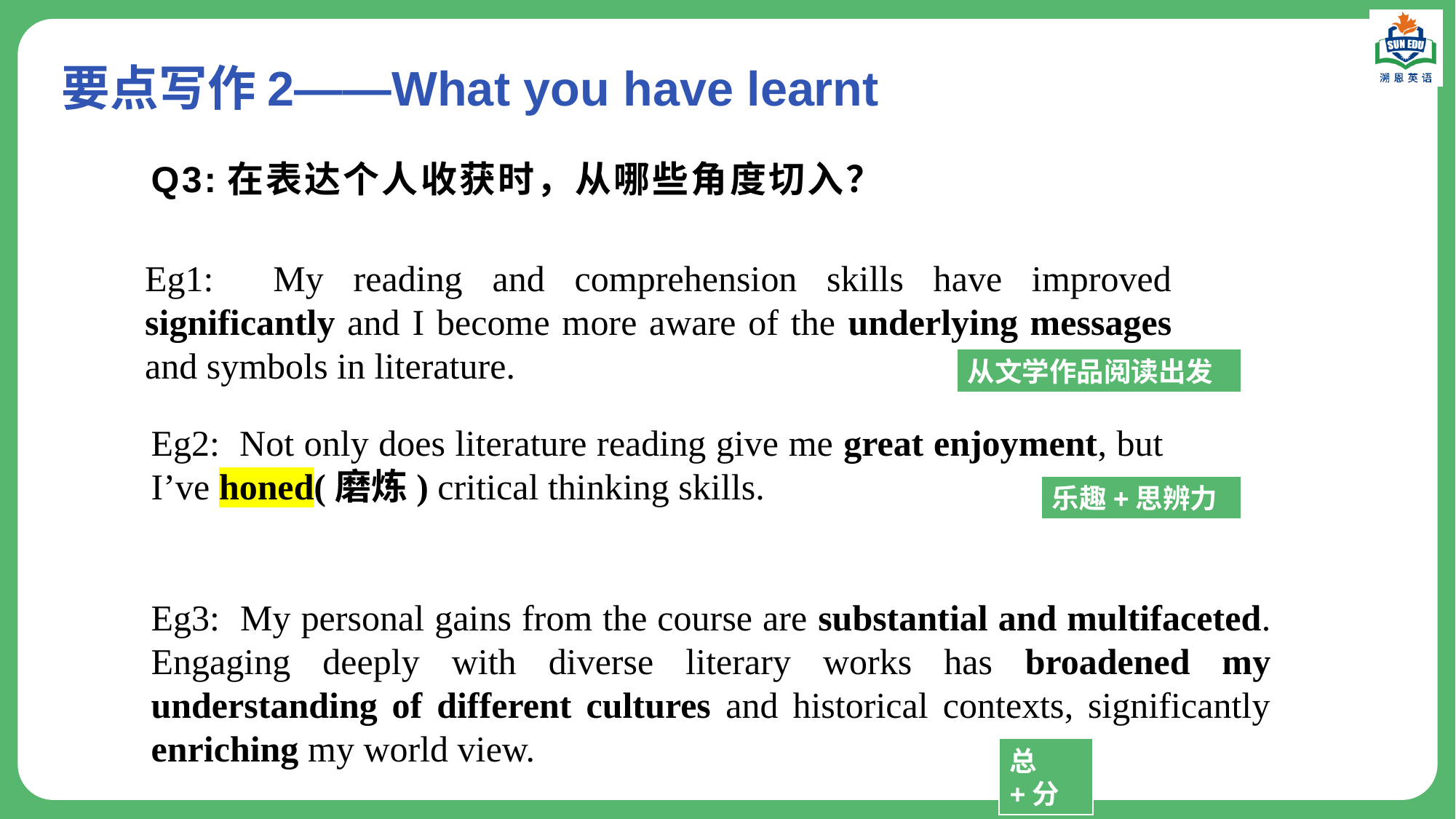

# 要点写作2——What you have learnt
Q3:在表达个人收获时，从哪些角度切入？
Eg1:  My reading and comprehension skills have improved significantly and I become more aware of the underlying messages and symbols in literature.
从文学作品阅读出发
Eg2:  Not only does literature reading give me great enjoyment, but I’ve honed(磨炼) critical thinking skills.
乐趣+思辨力
Eg3:  My personal gains from the course are substantial and multifaceted. Engaging deeply with diverse literary works has broadened my understanding of different cultures and historical contexts, significantly enriching my world view.
总+分